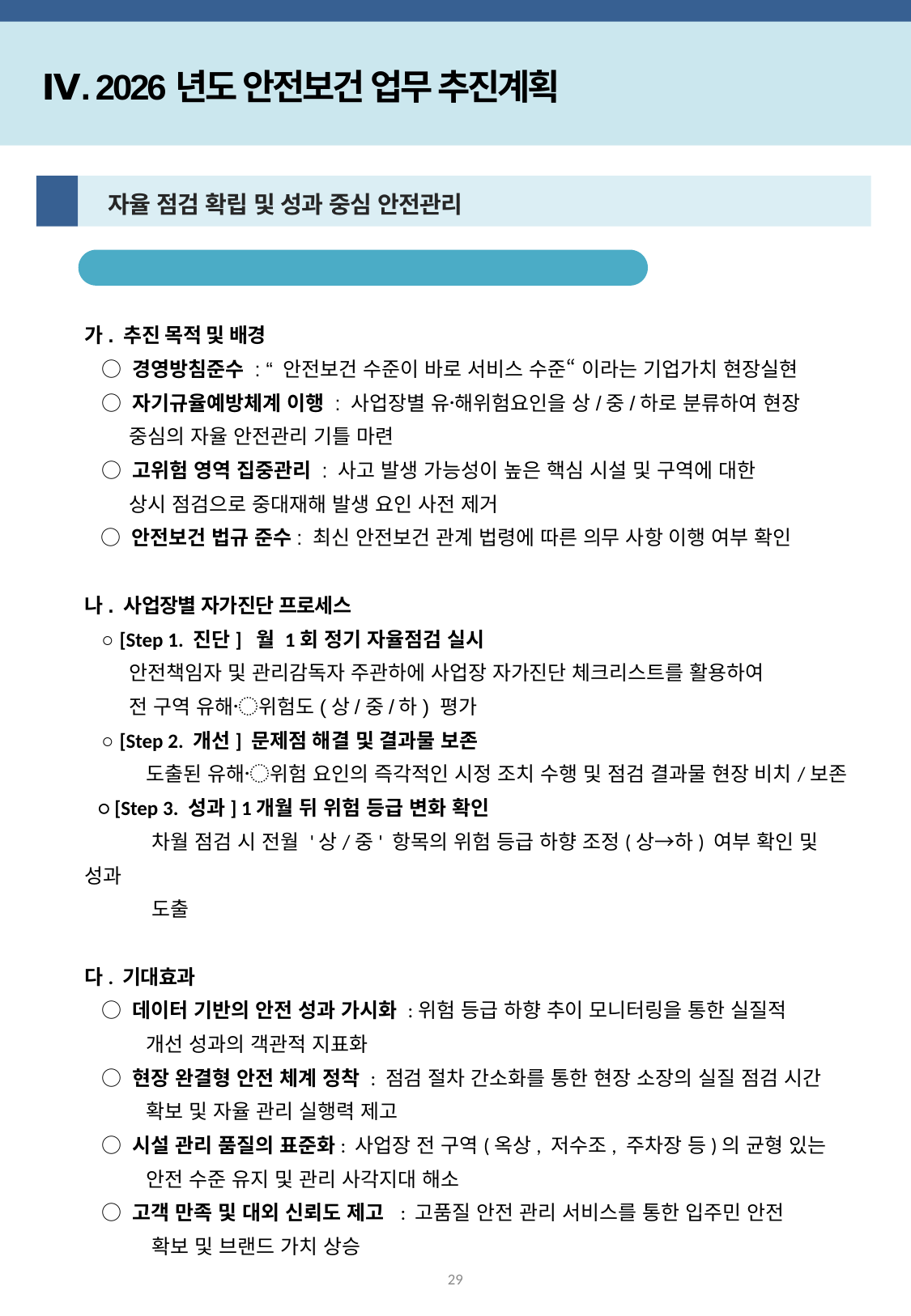

Ⅳ. 2026년도 안전보건 업무 추진계획
2
  자율 점검 확립 및 성과 중심 안전관리
사업장별 자가진단 (Self-Check) 체계확립

가. 추진 목적 및 배경
   ○ 경영방침준수 : “ 안전보건 수준이 바로 서비스 수준“ 이라는 기업가치 현장실현
   ○ 자기규율예방체계 이행 : 사업장별 유해〮위험요인을 상/중/하로 분류하여 현장
       중심의 자율 안전관리 기틀 마련
   ○ 고위험 영역 집중관리 : 사고 발생 가능성이 높은 핵심 시설 및 구역에 대한
       상시 점검으로 중대재해 발생 요인 사전 제거
   ○ 안전보건 법규 준수: 최신 안전보건 관계 법령에 따른 의무 사항 이행 여부 확인

나. 사업장별 자가진단 프로세스
   ○ [Step 1. 진단]  월 1회 정기 자율점검 실시
       안전책임자 및 관리감독자 주관하에 사업장 자가진단 체크리스트를 활용하여
       전 구역 유해〮위험도(상/중/하) 평가
   ○ [Step 2. 개선] 문제점 해결 및 결과물 보존
          도출된 유해〮위험 요인의 즉각적인 시정 조치 수행 및 점검 결과물 현장 비치/보존
   ○ [Step 3. 성과] 1개월 뒤 위험 등급 변화 확인
           차월 점검 시 전월 '상/중' 항목의 위험 등급 하향 조정(상→하) 여부 확인 및 성과
           도출

다. 기대효과
   ○ 데이터 기반의 안전 성과 가시화 :위험 등급 하향 추이 모니터링을 통한 실질적
          개선 성과의 객관적 지표화
   ○ 현장 완결형 안전 체계 정착 : 점검 절차 간소화를 통한 현장 소장의 실질 점검 시간
          확보 및 자율 관리 실행력 제고
   ○ 시설 관리 품질의 표준화: 사업장 전 구역(옥상, 저수조, 주차장 등)의 균형 있는
          안전 수준 유지 및 관리 사각지대 해소
   ○ 고객 만족 및 대외 신뢰도 제고  : 고품질 안전 관리 서비스를 통한 입주민 안전
           확보 및 브랜드 가치 상승
29